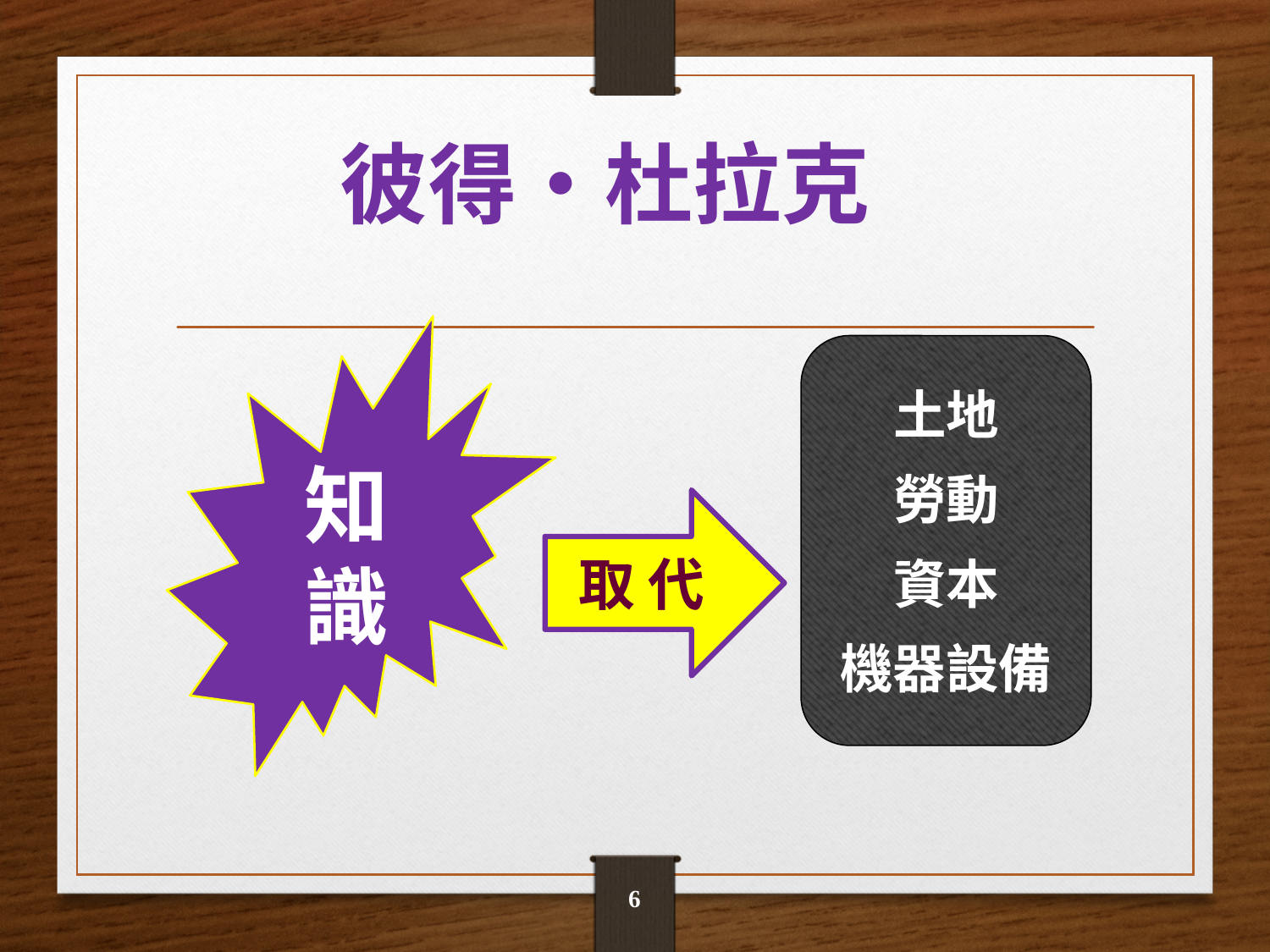

# 彼得•杜拉克

知 識
土地
勞動
資本
機器設備
取 代
6